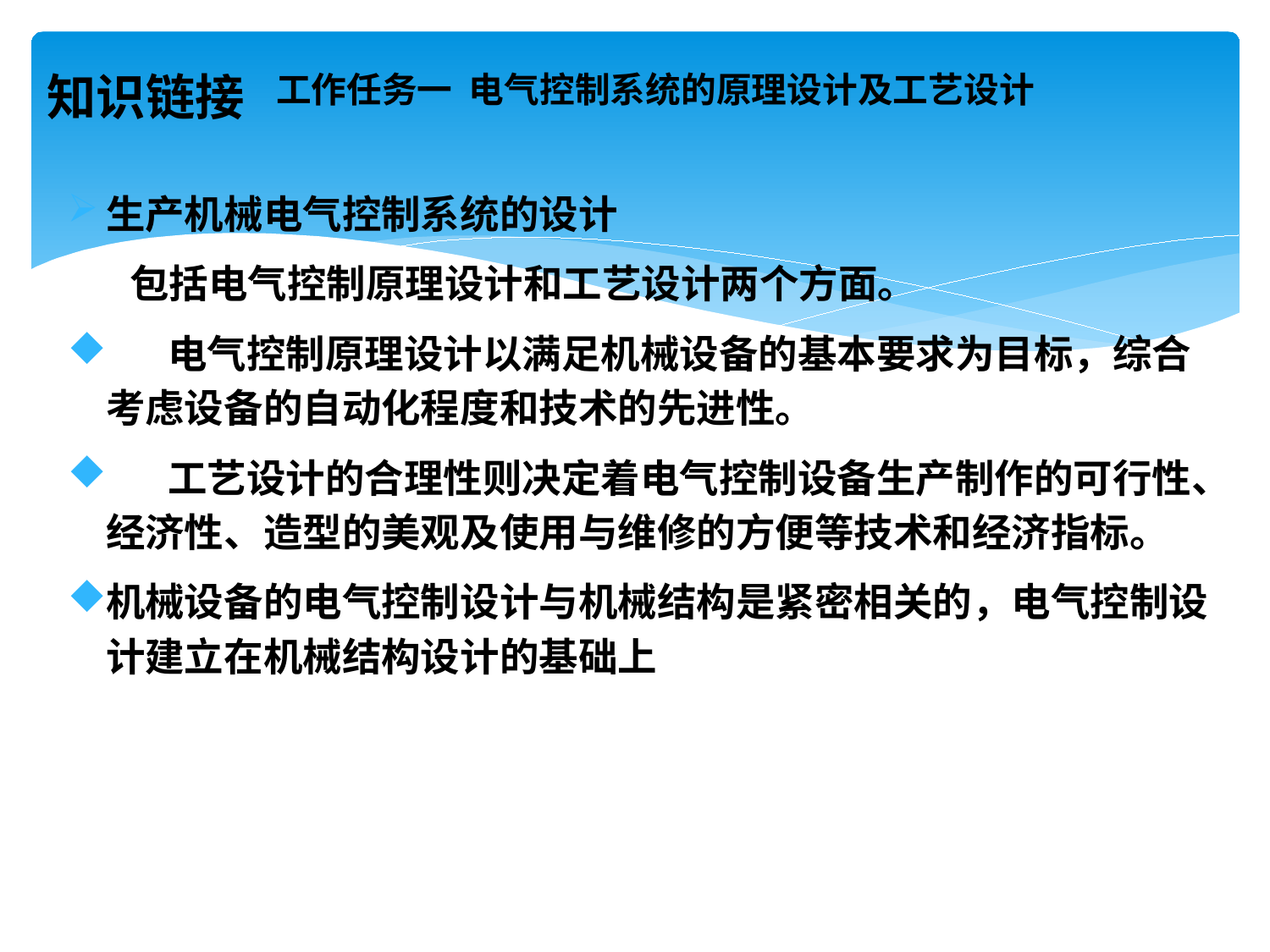

# 工作任务一  电气控制系统的原理设计及工艺设计
知识链接
生产机械电气控制系统的设计
      包括电气控制原理设计和工艺设计两个方面。
      电气控制原理设计以满足机械设备的基本要求为目标，综合考虑设备的自动化程度和技术的先进性。
      工艺设计的合理性则决定着电气控制设备生产制作的可行性、经济性、造型的美观及使用与维修的方便等技术和经济指标。
机械设备的电气控制设计与机械结构是紧密相关的，电气控制设计建立在机械结构设计的基础上